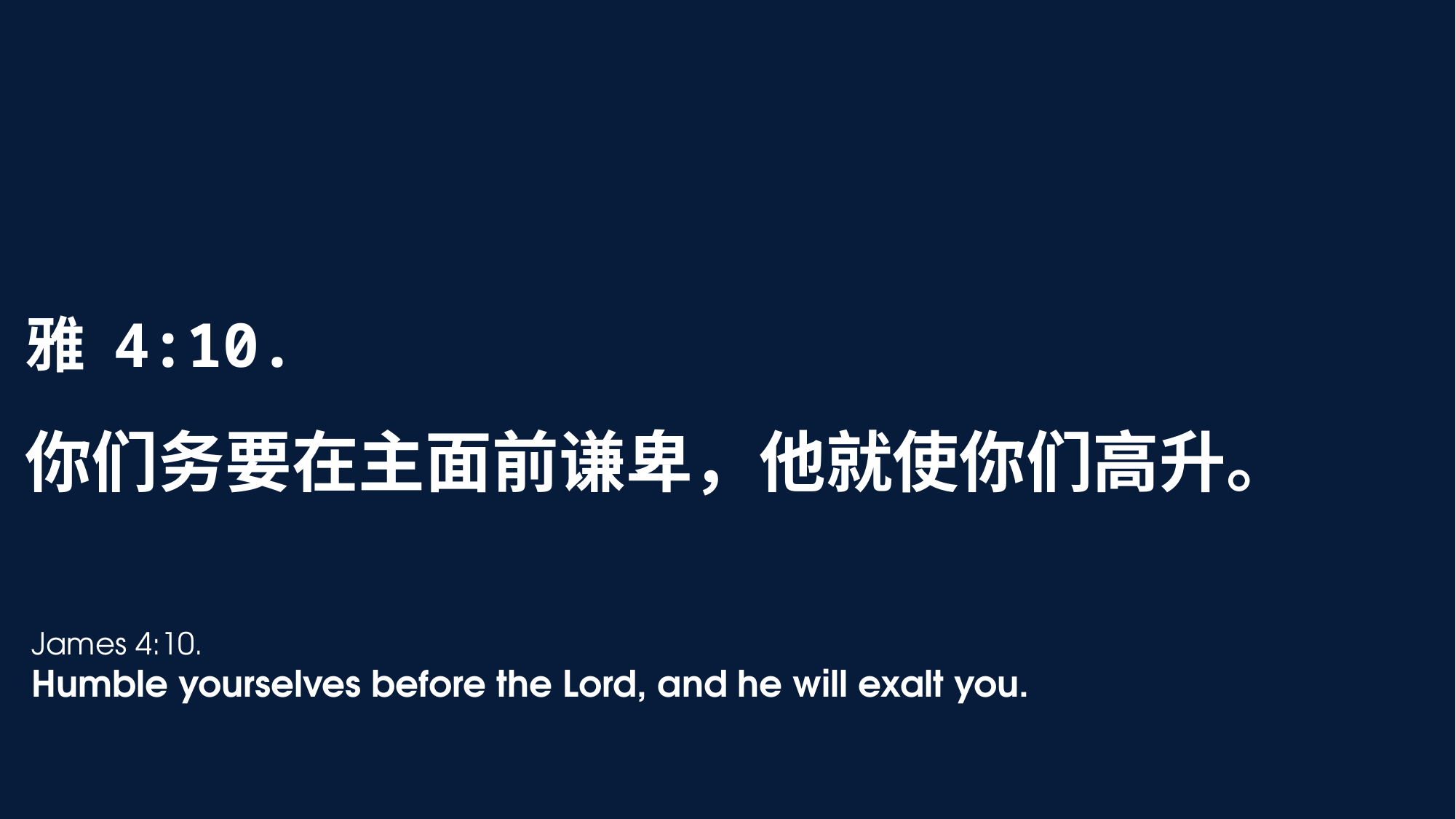

雅 4:10.
你们务要在主面前谦卑，他就使你们高升。

James 4:10.
Humble yourselves before the Lord, and he will exalt you.